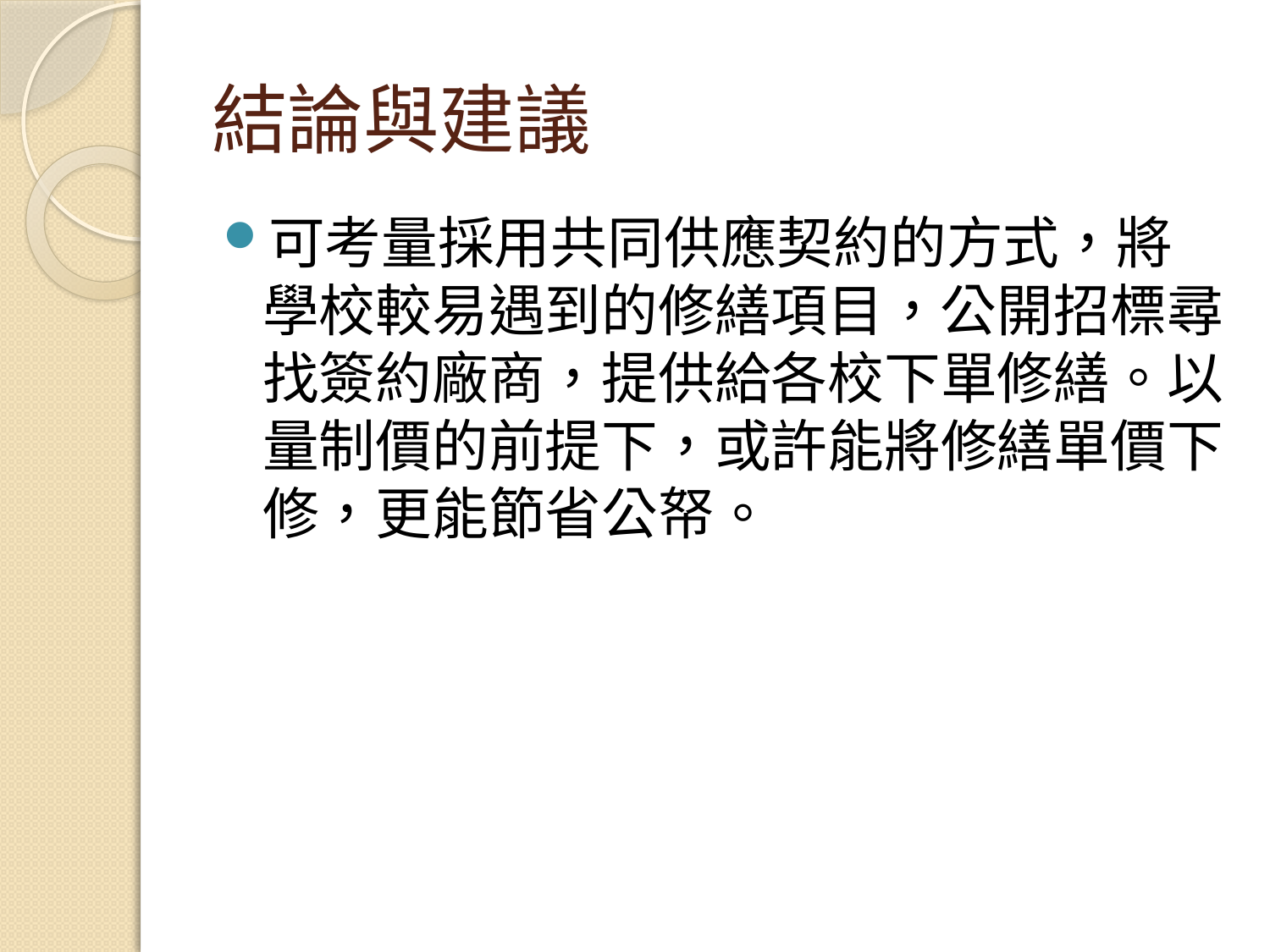

# 結論與建議
可考量採用共同供應契約的方式，將學校較易遇到的修繕項目，公開招標尋找簽約廠商，提供給各校下單修繕。以量制價的前提下，或許能將修繕單價下修，更能節省公帑。